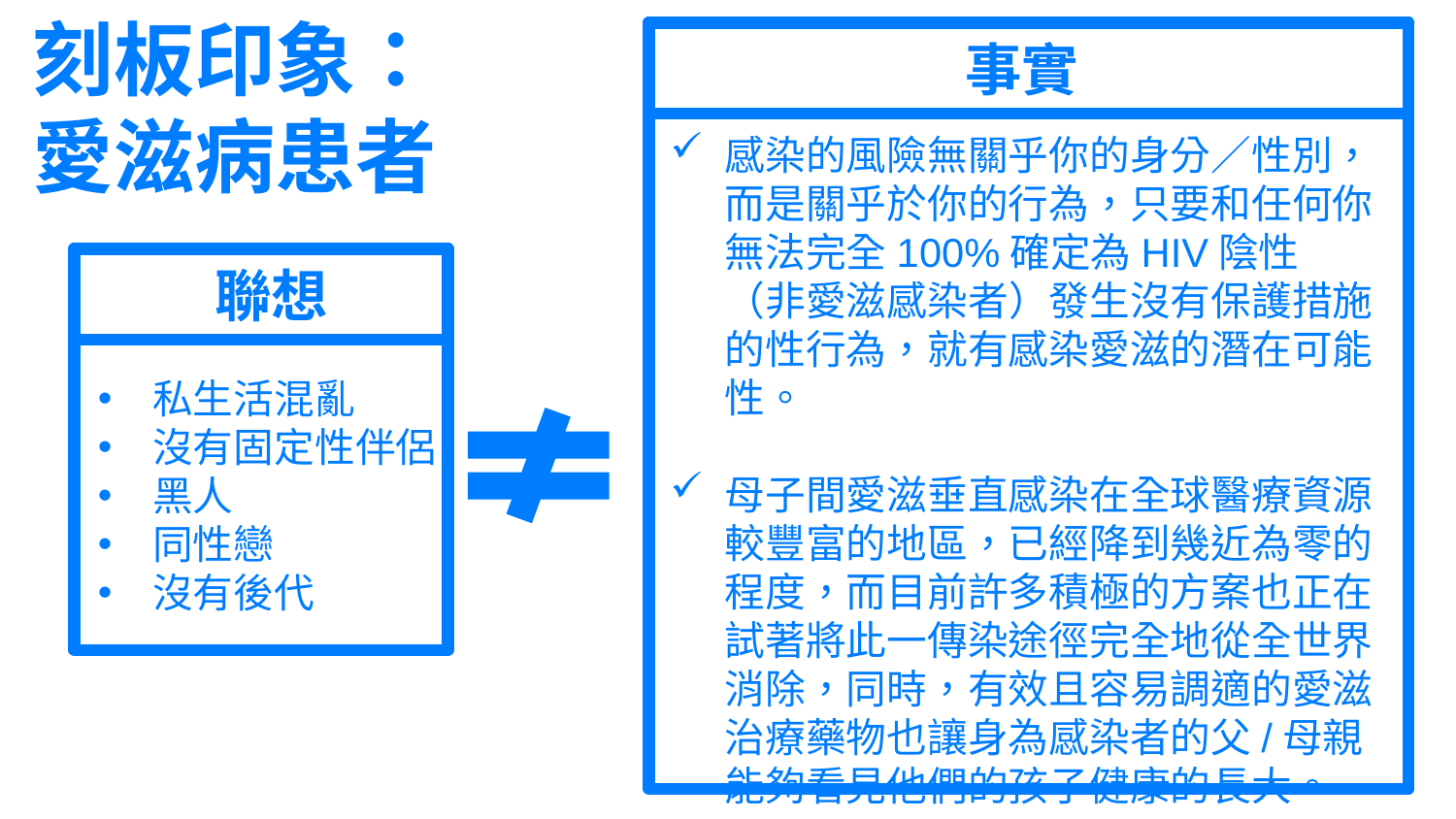

刻板印象：
愛滋病患者

事實
感染的風險無關乎你的身分／性別，而是關乎於你的行為，只要和任何你無法完全100%確定為HIV陰性（非愛滋感染者）發生沒有保護措施的性行為，就有感染愛滋的潛在可能性。

母子間愛滋垂直感染在全球醫療資源較豐富的地區，已經降到幾近為零的程度，而目前許多積極的方案也正在試著將此一傳染途徑完全地從全世界消除，同時，有效且容易調適的愛滋治療藥物也讓身為感染者的父/母親能夠看見他們的孩子健康的長大。

聯想
私生活混亂
沒有固定性伴侶
黑人
同性戀
沒有後代